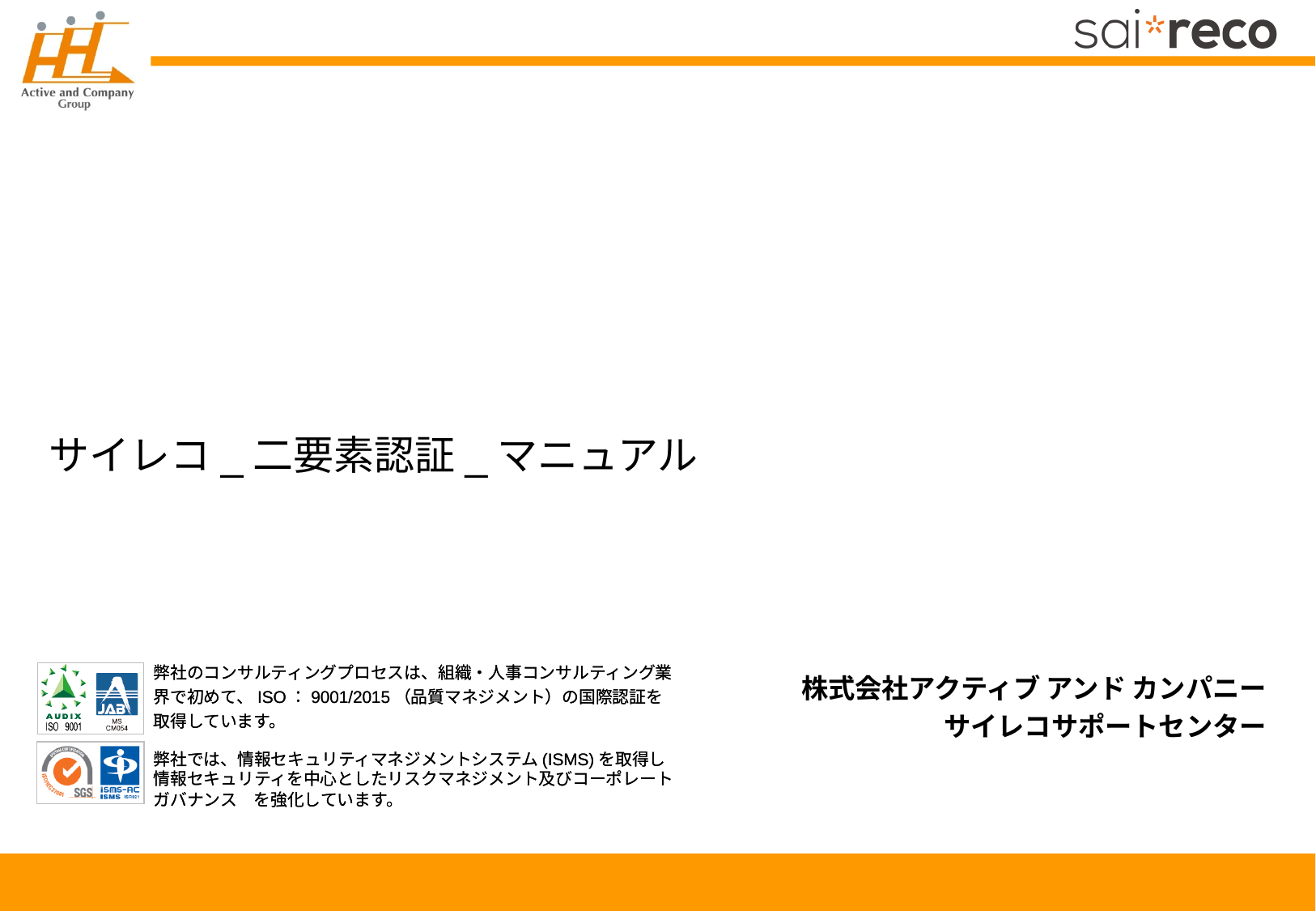

# サイレコ_二要素認証_マニュアル
株式会社アクティブ アンド カンパニー
サイレコサポートセンター